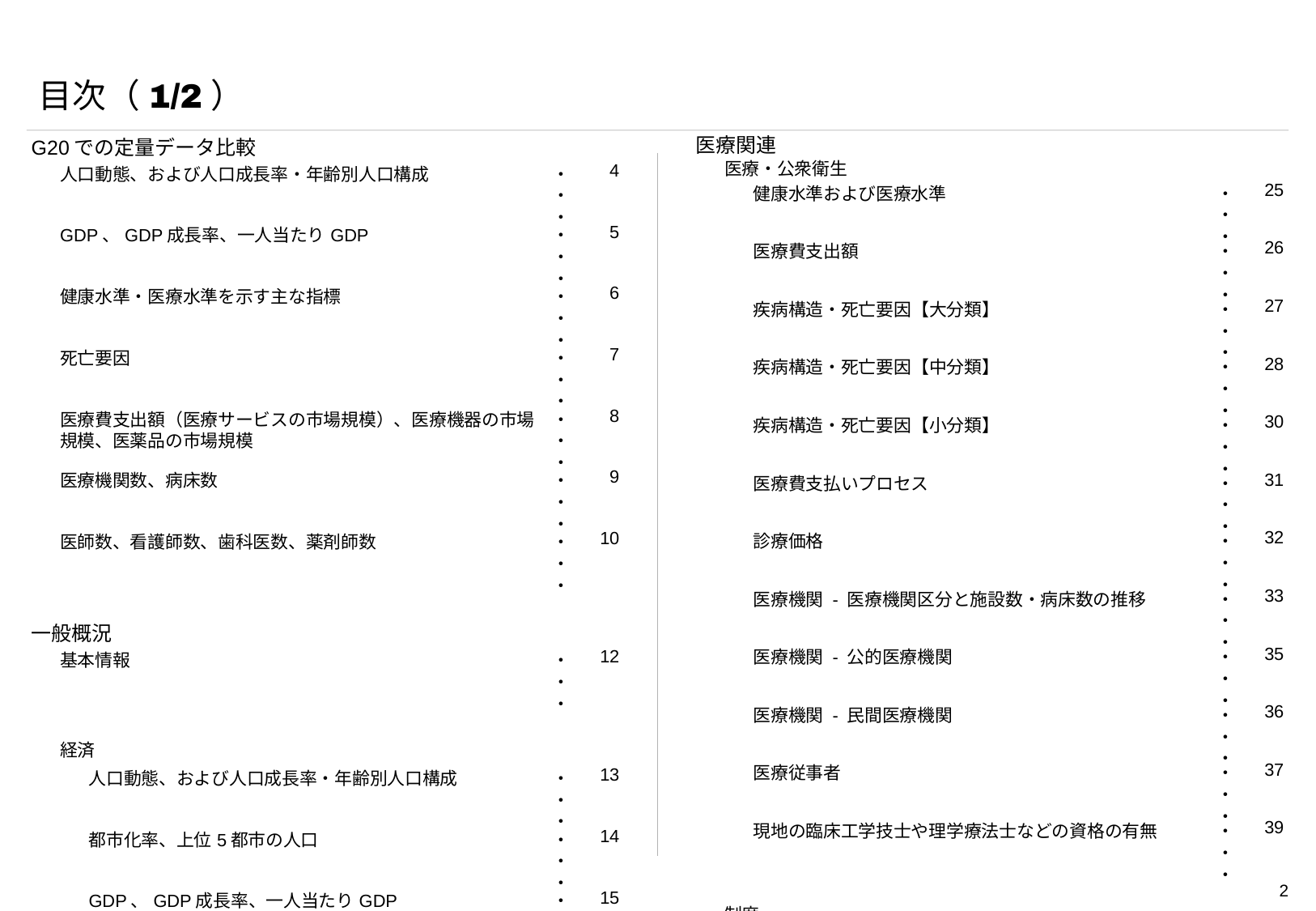

目次（1/2）
| G20での定量データ比較 |  |  |  |  |
| --- | --- | --- | --- | --- |
|  | 人口動態、および人口成長率・年齢別人口構成 |  | ・・・ | 4 |
|  | GDP、GDP成長率、一人当たりGDP |  | ・・・ | 5 |
|  | 健康水準・医療水準を示す主な指標 |  | ・・・ | 6 |
|  | 死亡要因 |  | ・・・ | 7 |
|  | 医療費支出額（医療サービスの市場規模）、医療機器の市場 規模、医薬品の市場規模 |  | ・・・ | 8 |
|  | 医療機関数、病床数 |  | ・・・ | 9 |
|  | 医師数、看護師数、歯科医数、薬剤師数 |  | ・・・ | 10 |
|  |  |  |  |  |
| 一般概況 |  |  |  |  |
|  | 基本情報 |  | ・・・ | 12 |
|  |  |  |  |  |
|  | 経済 |  |  |  |
|  |  | 人口動態、および人口成長率・年齢別人口構成 | ・・・ | 13 |
|  |  | 都市化率、上位5都市の人口 | ・・・ | 14 |
|  |  | GDP、GDP成長率、一人当たりGDP | ・・・ | 15 |
|  |  | インフレ率・為替レート | ・・・ | 16 |
|  |  |  |  |  |
|  | 規制 |  |  |  |
|  |  | 外国投資法 | ・・・ | 17 |
|  |  | 会社法 | ・・・ | 18 |
|  |  | 外貨持出規制 | ・・・ | 21 |
|  |  | 外国人就労規制（サウダイゼーション） | ・・・ | 22 |
|  |  |  |  |  |
|  | 生活 |  |  |  |
|  |  | インフラ事情 | ・・・ | 23 |
| 医療関連 |  |  |  |  |
| --- | --- | --- | --- | --- |
|  | 医療・公衆衛生 |  |  |  |
|  |  | 健康水準および医療水準 | ・・・ | 25 |
|  |  | 医療費支出額 | ・・・ | 26 |
|  |  | 疾病構造・死亡要因【大分類】 | ・・・ | 27 |
|  |  | 疾病構造・死亡要因【中分類】 | ・・・ | 28 |
|  |  | 疾病構造・死亡要因【小分類】 | ・・・ | 30 |
|  |  | 医療費支払いプロセス | ・・・ | 31 |
|  |  | 診療価格 | ・・・ | 32 |
|  |  | 医療機関 - 医療機関区分と施設数・病床数の推移 | ・・・ | 33 |
|  |  | 医療機関 - 公的医療機関 | ・・・ | 35 |
|  |  | 医療機関 - 民間医療機関 | ・・・ | 36 |
|  |  | 医療従事者 | ・・・ | 37 |
|  |  | 現地の臨床工学技士や理学療法士などの資格の有無 | ・・・ | 39 |
|  |  |  |  |  |
|  | 制度 |  |  |  |
|  |  | 保険制度 | ・・・ | 40 |
|  |  | 民間保険制度 | ・・・ | 42 |
|  |  | 民間保険会社 | ・・・ | 43 |
|  |  | 保健に関する制度・行政体制 | ・・・ | 45 |
|  |  | 医療機関に関する規制 | ・・・ | 46 |
|  |  | 医療施設開設に関する規制 | ・・・ | 47 |
|  |  | 医薬品の認可に関する規制、手続き | ・・・ | 48 |
|  |  | 薬価に関する規制 | ・・・ | 50 |
|  |  | 臨床試験に関する規制 | ・・・ | 51 |
|  |  | ライセンス取得プロセス・教育水準 | ・・・ | 52 |
|  |  | 医師の育成政策 | ・・・ | 53 |
|  |  | 外国人医師のライセンス | ・・・ | 54 |
|  |  | 医療情報・個人情報保護、データサーバーの置き場に関する法規制、ガイドライン | ・・・ | 55 |
|  |  | 医療情報・個人情報保護に関する法規制 | ・・・ | 56 |
|  |  | 医療現場で使用される言語に関する情報 | ・・・ | 63 |